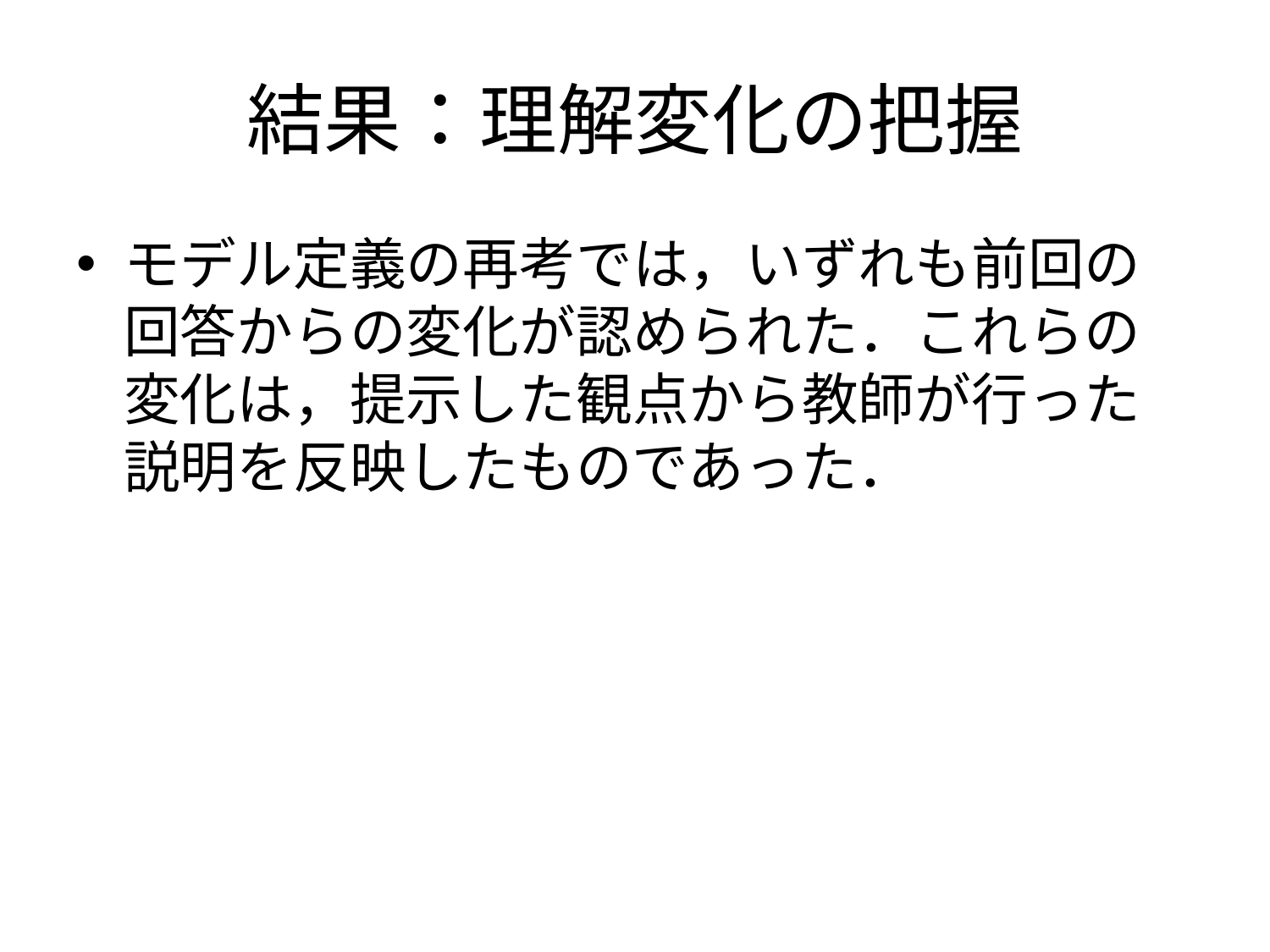

# 結果：理解変化の把握
モデル定義の再考では，いずれも前回の回答からの変化が認められた．これらの変化は，提示した観点から教師が行った説明を反映したものであった．